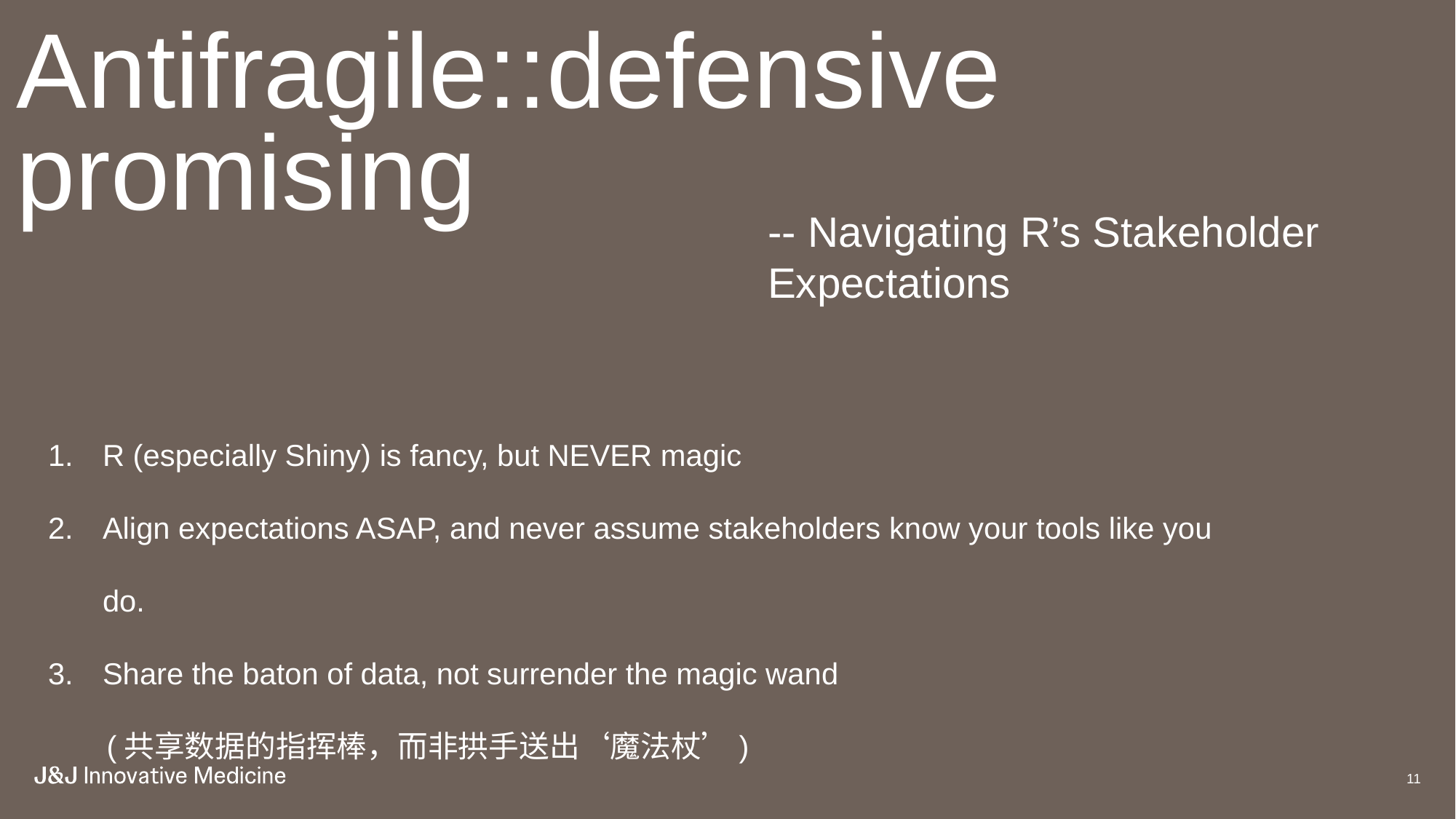

# Antifragile::defensive promising
-- Navigating R’s Stakeholder Expectations
R (especially Shiny) is fancy, but NEVER magic
Align expectations ASAP, and never assume stakeholders know your tools like you do.
Share the baton of data, not surrender the magic wand
       (共享数据的指挥棒，而非拱手送出‘魔法杖’)

11